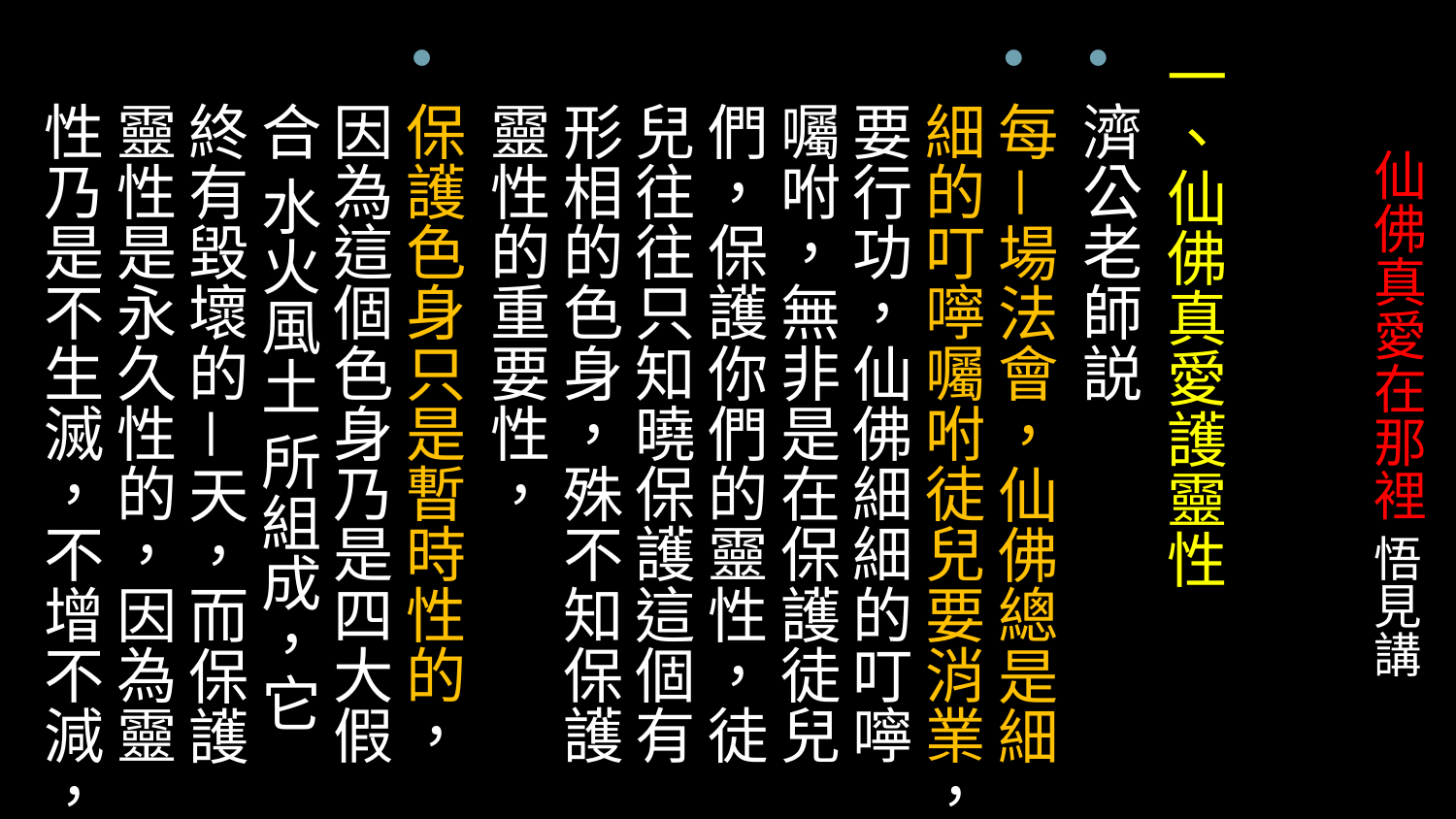

一、仙佛真愛護靈性
濟公老師説
每－場法會，仙佛總是細細的叮嚀囑咐徒兒要消業，要行功，仙佛細細的叮嚀囑咐，無非是在保護徒兒們，保護你們的靈性，徒兒往往只知曉保護這個有形相的色身，殊不知保護靈性的重要性，
保護色身只是暫時性的，因為這個色身乃是四大假合 水火風土 所組成，它終有毀壞的－天，而保護靈性是永久性的，因為靈性乃是不生滅，不增不減，
# 仙佛真愛在那裡 悟見講